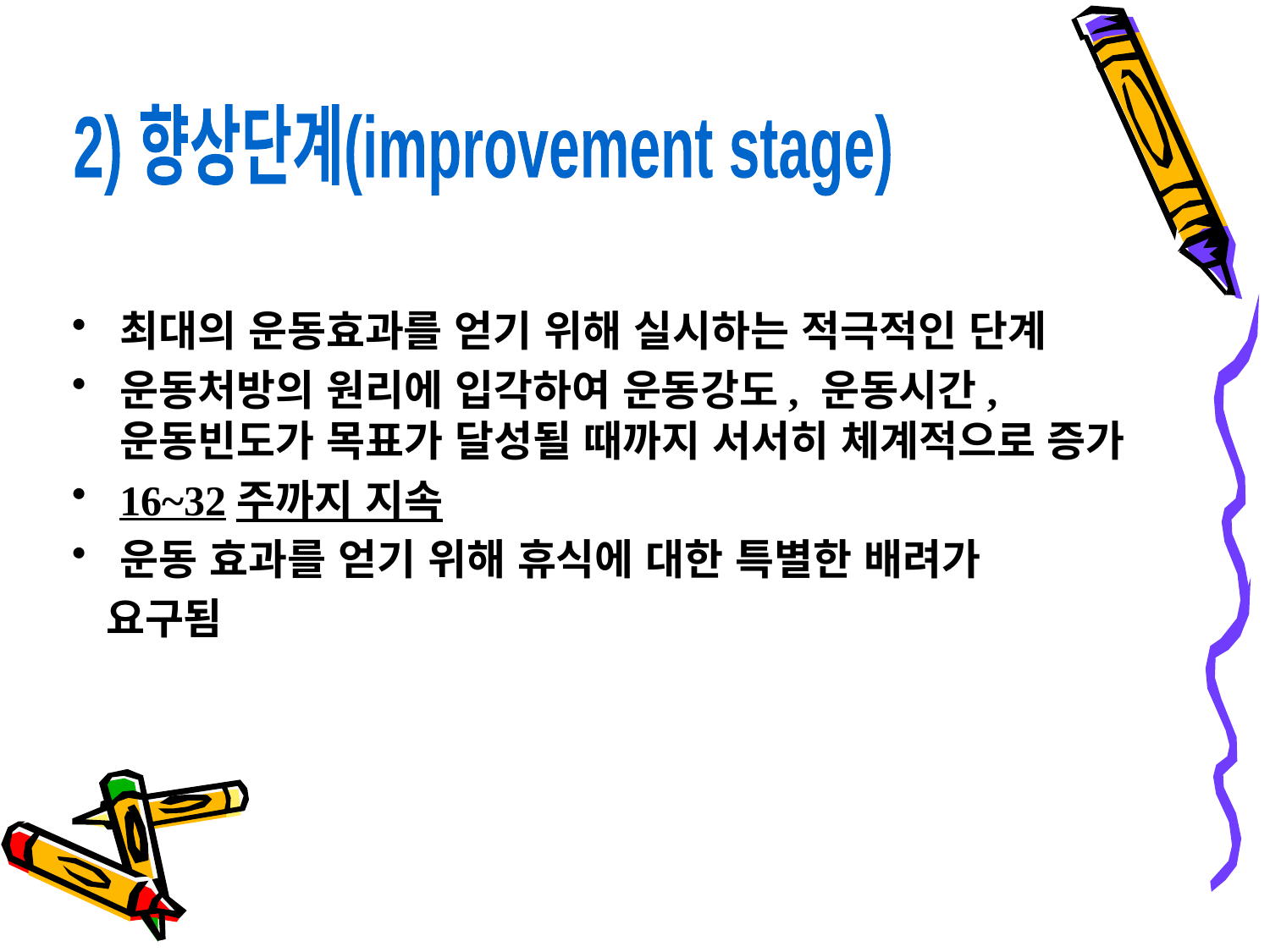

2) 향상단계(improvement stage)
최대의 운동효과를 얻기 위해 실시하는 적극적인 단계
운동처방의 원리에 입각하여 운동강도, 운동시간, 운동빈도가 목표가 달성될 때까지 서서히 체계적으로 증가
16~32주까지 지속
운동 효과를 얻기 위해 휴식에 대한 특별한 배려가
  요구됨